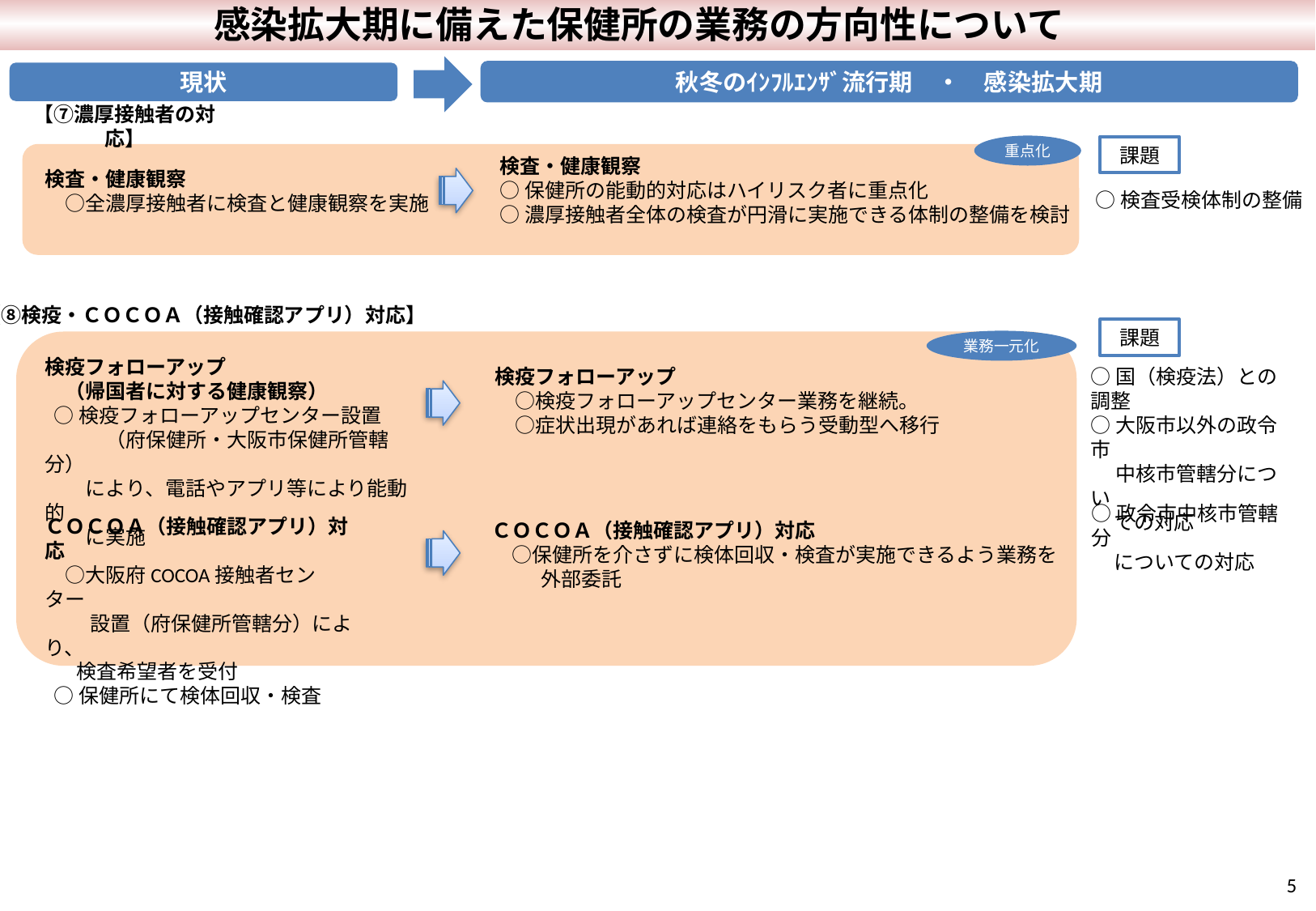

感染拡大期に備えた保健所の業務の方向性について

秋冬のｲﾝﾌﾙｴﾝｻﾞ流行期　・　感染拡大期
現状
【⑦濃厚接触者の対応】
重点化
課題

検査・健康観察
○保健所の能動的対応はハイリスク者に重点化
○濃厚接触者全体の検査が円滑に実施できる体制の整備を検討
検査・健康観察
　○全濃厚接触者に検査と健康観察を実施

○検査受検体制の整備

【⑧検疫・ＣＯＣＯＡ（接触確認アプリ）対応】
課題
業務一元化

検疫フォローアップ
　（帰国者に対する健康観察）
  ○検疫フォローアップセンター設置
　　　（府保健所・大阪市保健所管轄分）
　　により、電話やアプリ等により能動的
　　に実施
○国（検疫法）との調整
○大阪市以外の政令市
　 中核市管轄分につい
    ての対応
検疫フォローアップ
　○検疫フォローアップセンター業務を継続。
　○症状出現があれば連絡をもらう受動型へ移行

○政令市中核市管轄分
    についての対応
ＣＯＣＯＡ（接触確認アプリ）対応
　○大阪府COCOA接触者センター
　　 設置（府保健所管轄分）により、
      検査希望者を受付
  ○保健所にて検体回収・検査
ＣＯＣＯＡ（接触確認アプリ）対応
　○保健所を介さずに検体回収・検査が実施できるよう業務を
　  　外部委託

5